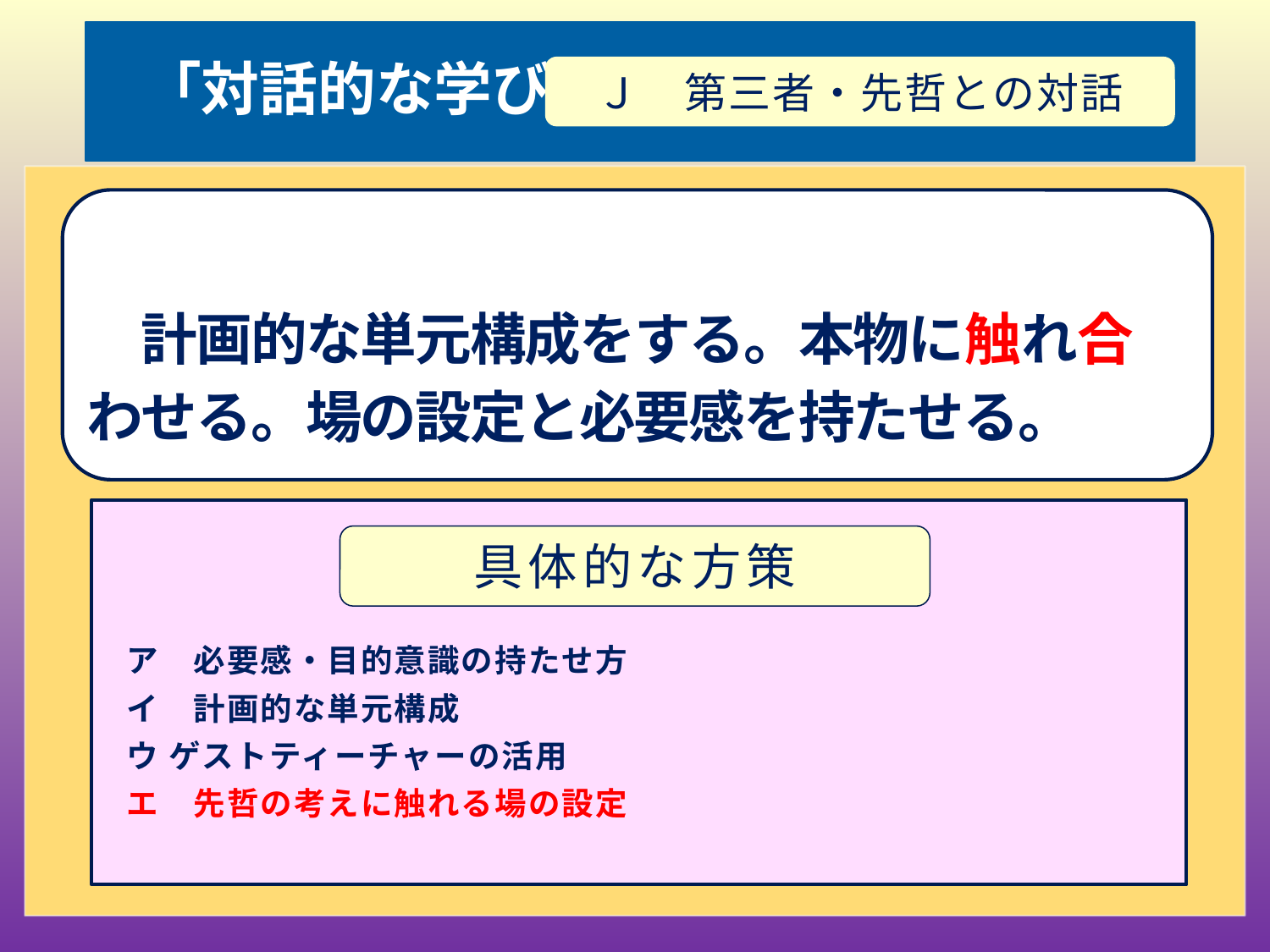

# 「対話的な学び」
Ｊ　第三者・先哲との対話

授業改善の視点
　計画的な単元構成をする。本物に触れ合わせる。場の設定と必要感を持たせる。

ア　必要感・目的意識の持たせ方
イ　計画的な単元構成
ウ ゲストティーチャーの活用
エ　先哲の考えに触れる場の設定
具体的な方策